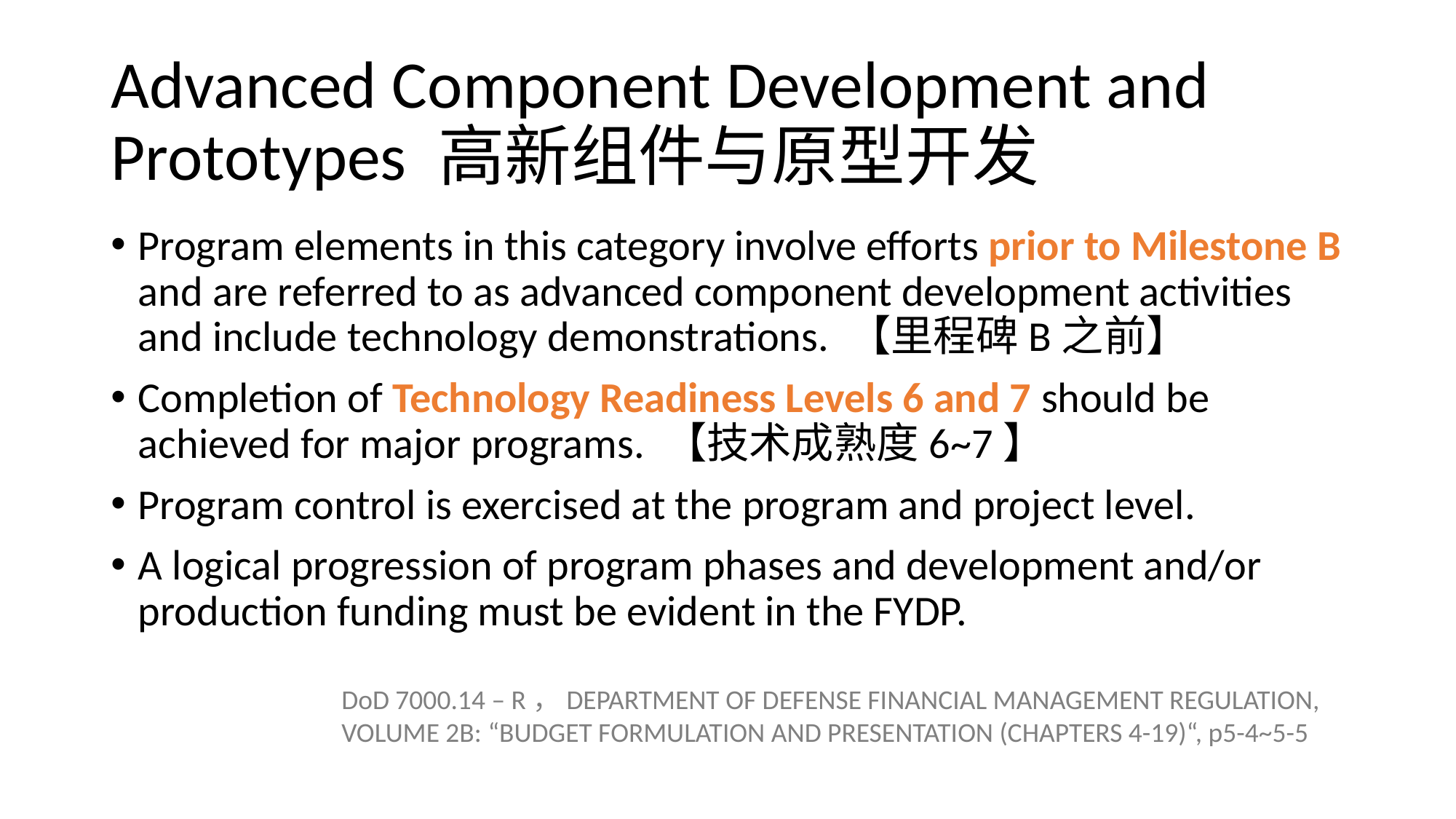

# Advanced Component Development and Prototypes 高新组件与原型开发
Program elements in this category involve efforts prior to Milestone B and are referred to as advanced component development activities and include technology demonstrations. 【里程碑B之前】
Completion of Technology Readiness Levels 6 and 7 should be achieved for major programs. 【技术成熟度6~7】
Program control is exercised at the program and project level.
A logical progression of program phases and development and/or production funding must be evident in the FYDP.
DoD 7000.14 – R，DEPARTMENT OF DEFENSE FINANCIAL MANAGEMENT REGULATION, VOLUME 2B: “BUDGET FORMULATION AND PRESENTATION (CHAPTERS 4-19)“, p5-4~5-5